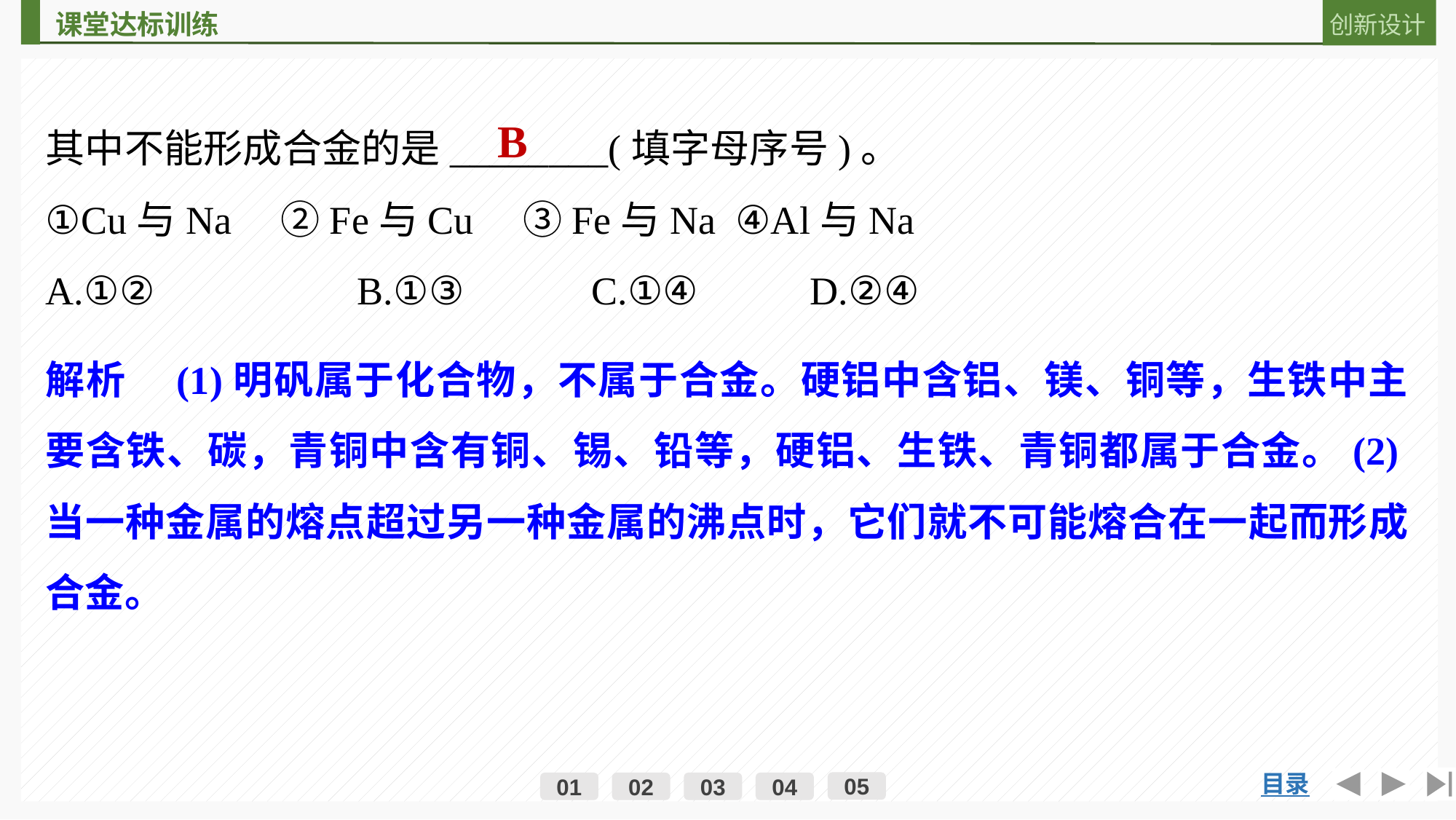

其中不能形成合金的是________(填字母序号)。
①Cu与Na　②Fe与Cu　③Fe与Na  ④Al与Na
A.①②  	B.①③  	C.①④  	D.②④
B
解析　(1)明矾属于化合物，不属于合金。硬铝中含铝、镁、铜等，生铁中主要含铁、碳，青铜中含有铜、锡、铅等，硬铝、生铁、青铜都属于合金。(2)当一种金属的熔点超过另一种金属的沸点时，它们就不可能熔合在一起而形成合金。